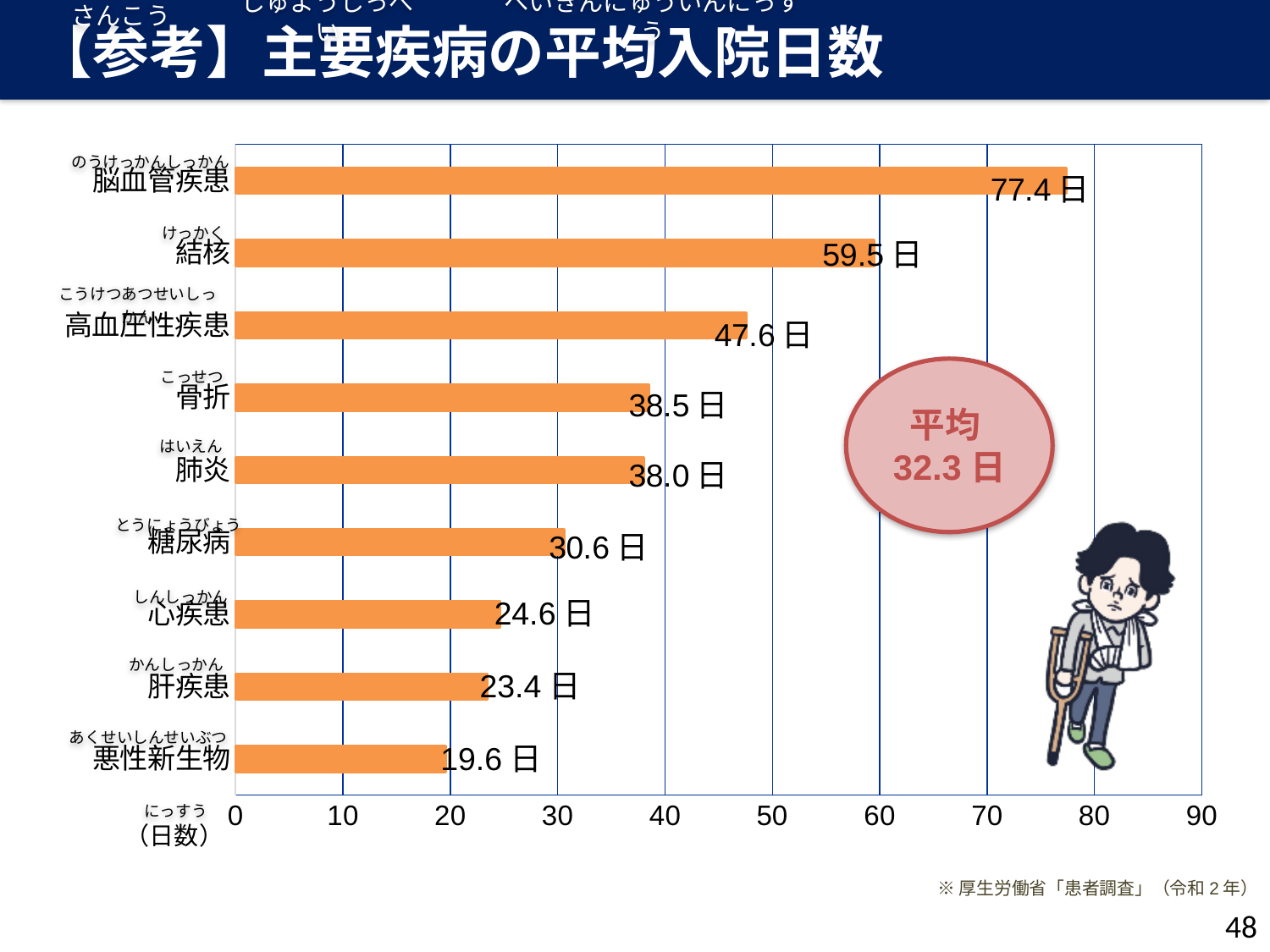

さんこう
しゅようしっぺい
へいきんにゅういんにっすう
【参考】主要疾病の平均入院日数

### Chart

| Category |  |
|---|---|
| 脳血管疾患 | 77.4 |
| 結核 | 59.5 |
| 高血圧性疾患 | 47.6 |
| 骨折 | 38.5 |
| 肺炎 | 38.0 |
| 糖尿病 | 30.6 |
| 心疾患 | 24.6 |
| 肝疾患 | 23.4 |
| 悪性新生物 | 19.6 |
保険金等
59.5日
平均32.3日
24.6日
23.4日
19.6日
※厚生労働省「患者調査」（令和2年）
48